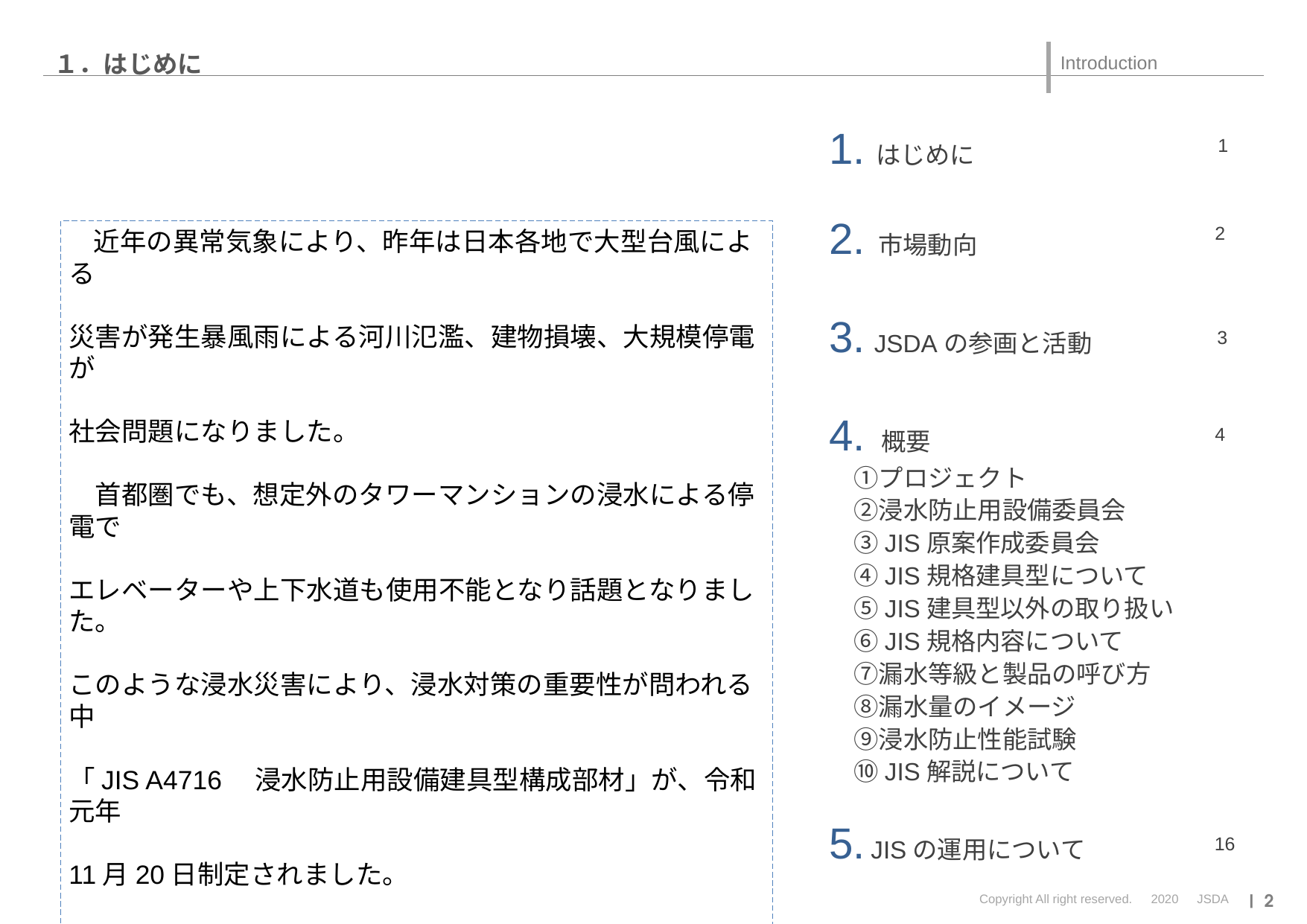

１．はじめに
Introduction
1.はじめに

2. 市場動向

3. JSDAの参画と活動

4. 概要
　①プロジェクト
　②浸水防止用設備委員会
　③JIS原案作成委員会
　④JIS規格建具型について
　⑤JIS建具型以外の取り扱い
　⑥JIS規格内容について
　⑦漏水等級と製品の呼び方
　⑧漏水量のイメージ
　⑨浸水防止性能試験
　⑩JIS解説について

5. JISの運用について
1
2
　近年の異常気象により、昨年は日本各地で大型台風による

災害が発生暴風雨による河川氾濫、建物損壊、大規模停電が

社会問題になりました。

　首都圏でも、想定外のタワーマンションの浸水による停電で

エレベーターや上下水道も使用不能となり話題となりました。

このような浸水災害により、浸水対策の重要性が問われる中

「JIS A4716　浸水防止用設備建具型構成部材」が、令和元年

11月20日制定されました。

　このＪＩＳ規格の内容や運用について、質疑を頂いています

ので、補足させていただきます。

3
4
16